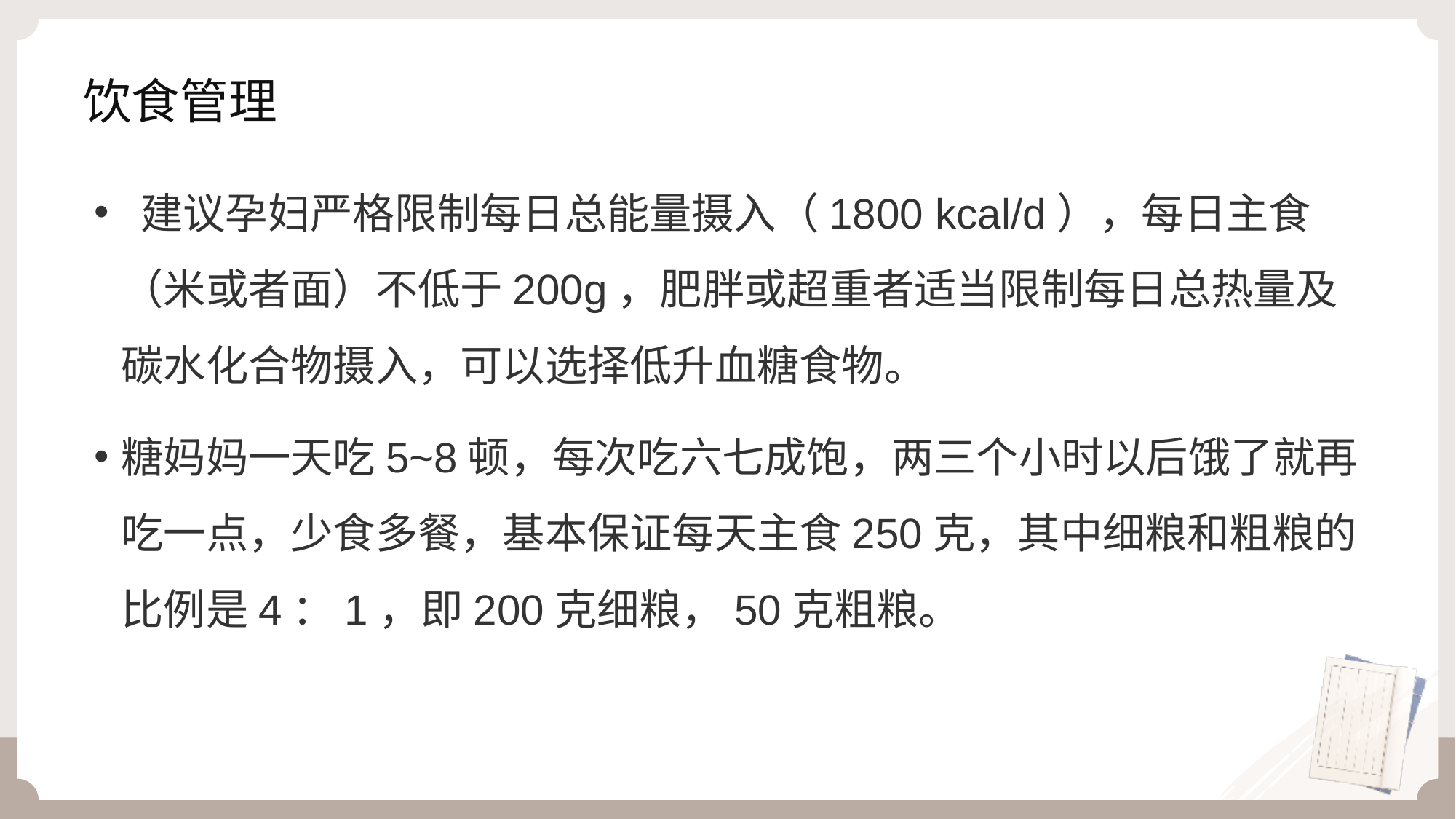

# 饮食管理
 建议孕妇严格限制每日总能量摄入（1800 kcal/d），每日主食（米或者面）不低于200g，肥胖或超重者适当限制每日总热量及碳水化合物摄入，可以选择低升血糖食物。
糖妈妈一天吃5~8顿，每次吃六七成饱，两三个小时以后饿了就再吃一点，少食多餐，基本保证每天主食250克，其中细粮和粗粮的比例是4：1，即200克细粮，50克粗粮。